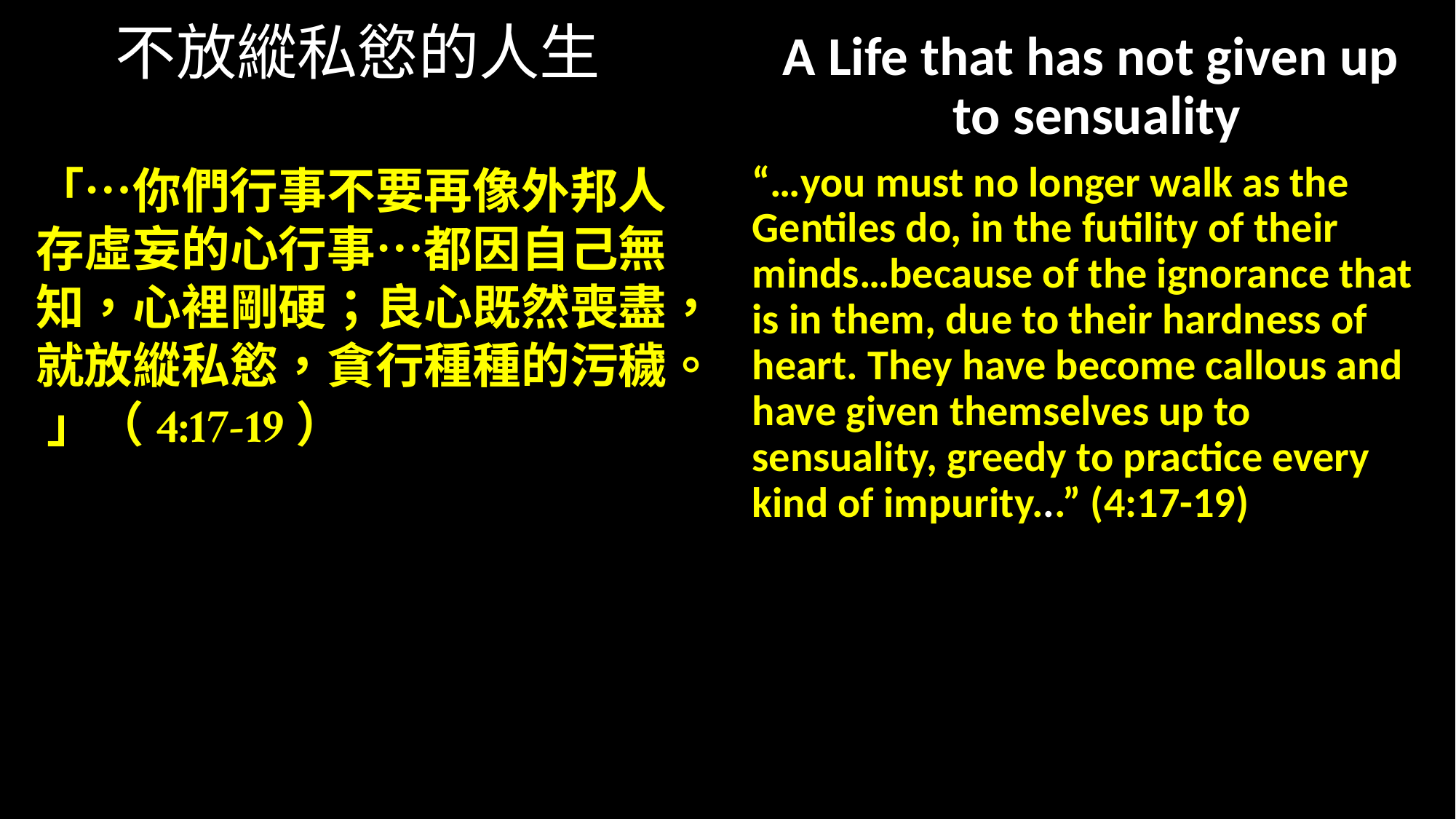

# 不放縱私慾的人生
A Life that has not given up
to sensuality
「…你們行事不要再像外邦人存虛妄的心行事…都因自己無知，心裡剛硬；良心既然喪盡，就放縱私慾，貪行種種的污穢。 」（4:17-19）

“…you must no longer walk as the Gentiles do, in the futility of their minds…because of the ignorance that is in them, due to their hardness of heart. They have become callous and have given themselves up to sensuality, greedy to practice every kind of impurity...” (4:17-19)